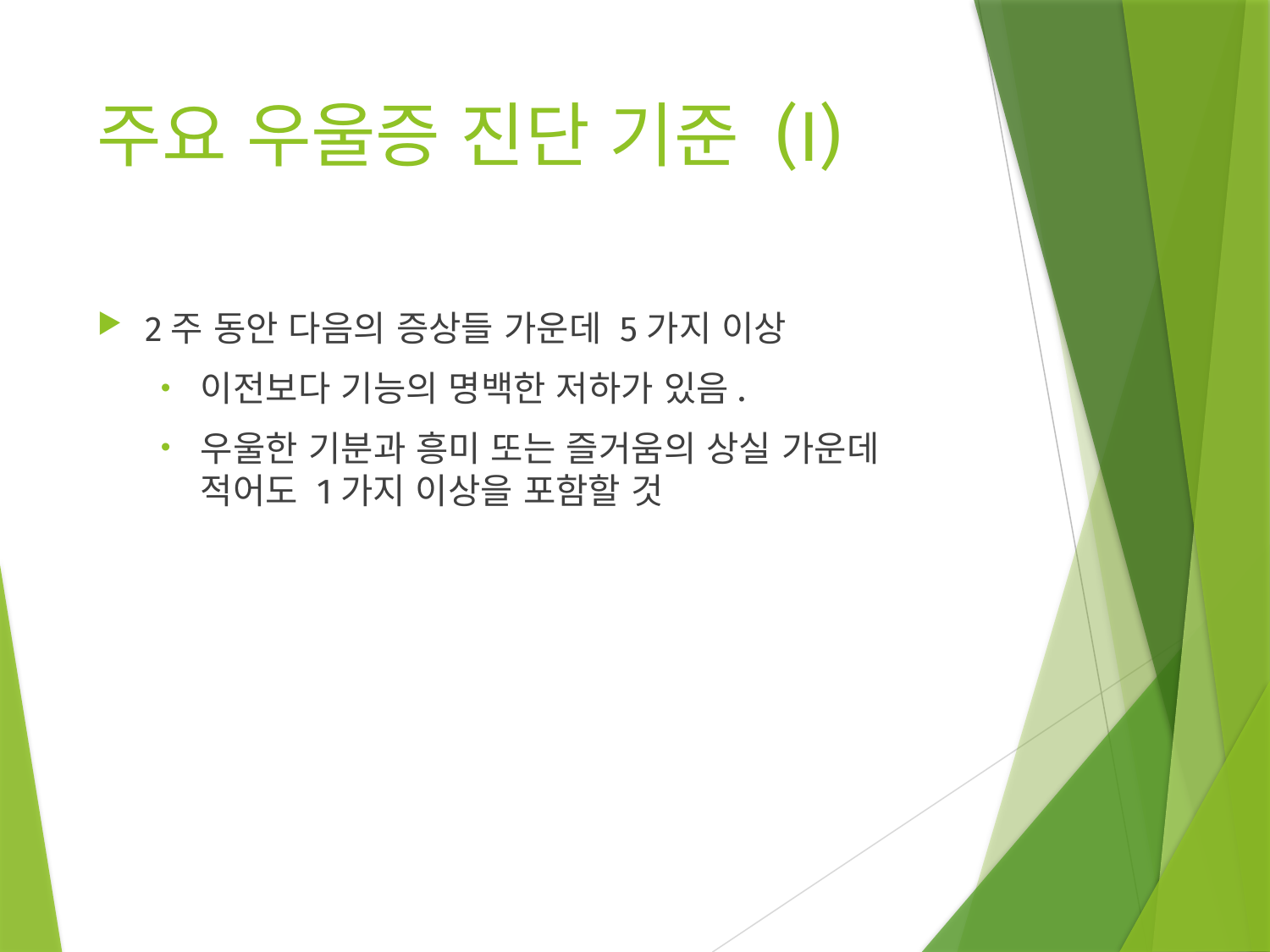

# 주요 우울증 진단 기준 (I)
2주 동안 다음의 증상들 가운데 5가지 이상
이전보다 기능의 명백한 저하가 있음.
우울한 기분과 흥미 또는 즐거움의 상실 가운데 적어도 1가지 이상을 포함할 것